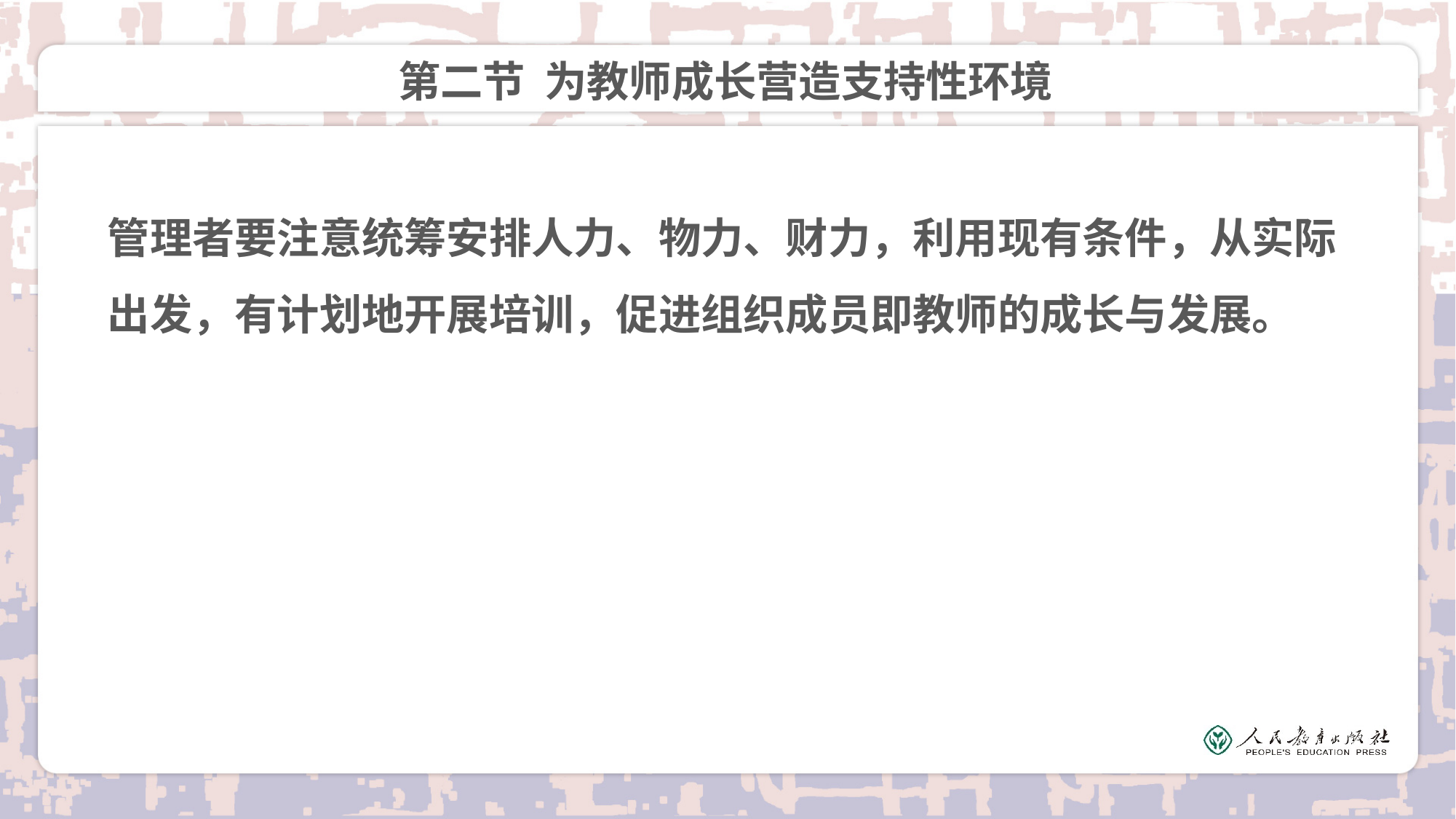

# 第二节  为教师成长营造支持性环境
管理者要注意统筹安排人力、物力、财力，利用现有条件，从实际出发，有计划地开展培训，促进组织成员即教师的成长与发展。